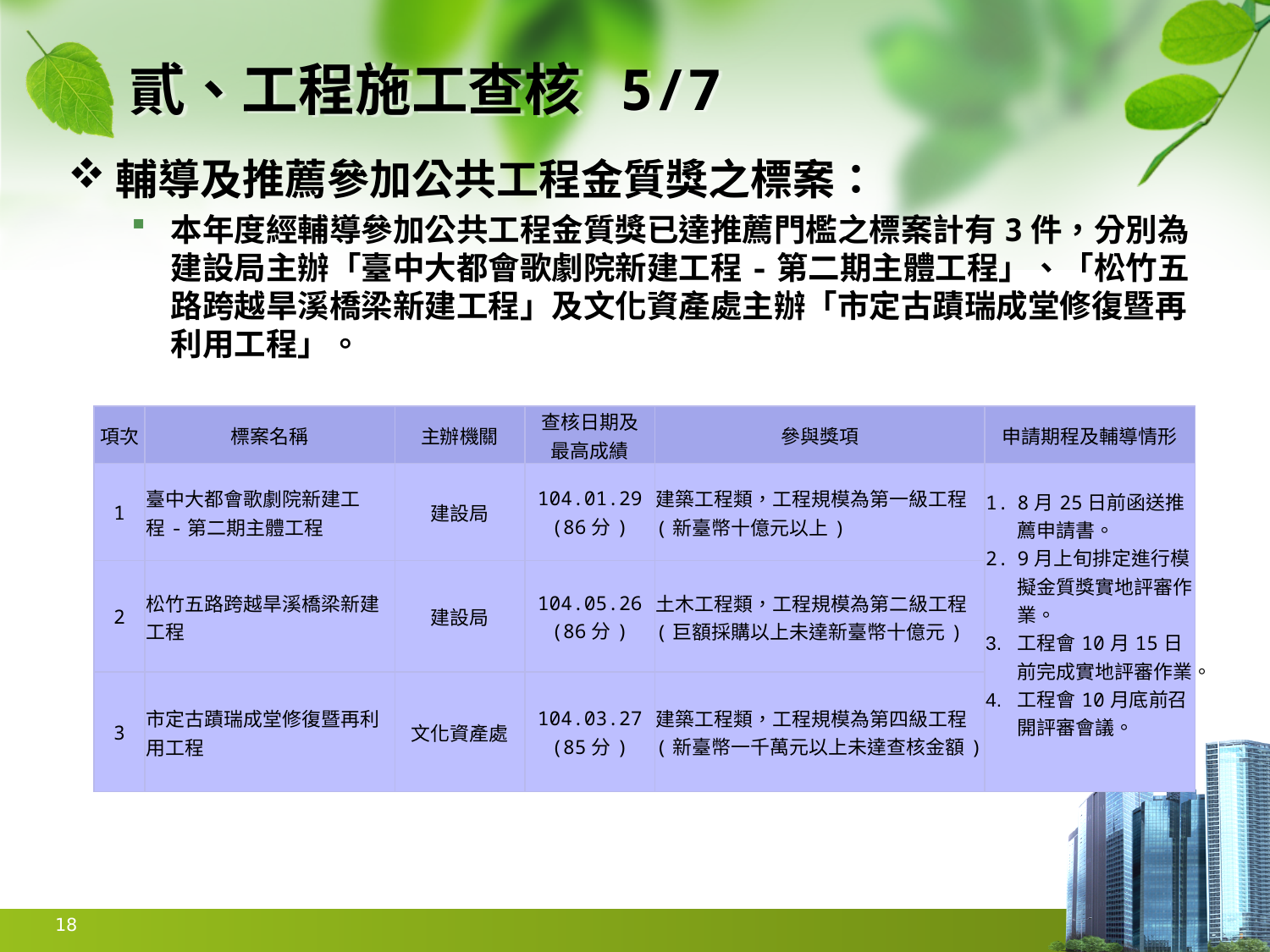

# 貳、工程施工查核  5/7
輔導及推薦參加公共工程金質獎之標案：
本年度經輔導參加公共工程金質獎已達推薦門檻之標案計有3件，分別為建設局主辦「臺中大都會歌劇院新建工程-第二期主體工程」、「松竹五路跨越旱溪橋梁新建工程」及文化資產處主辦「市定古蹟瑞成堂修復暨再利用工程」。

| 項次 | 標案名稱 | 主辦機關 | 查核日期及 最高成績 | 參與獎項 | 申請期程及輔導情形 |
| --- | --- | --- | --- | --- | --- |
| 1 | 臺中大都會歌劇院新建工程-第二期主體工程 | 建設局 | 104.01.29 (86分) | 建築工程類，工程規模為第一級工程(新臺幣十億元以上) | 8月25日前函送推薦申請書。 9月上旬排定進行模擬金質獎實地評審作業。 工程會10月15日前完成實地評審作業。 工程會10月底前召開評審會議。 |
| 2 | 松竹五路跨越旱溪橋梁新建工程 | 建設局 | 104.05.26 (86分) | 土木工程類，工程規模為第二級工程(巨額採購以上未達新臺幣十億元) |  |
| 3 | 市定古蹟瑞成堂修復暨再利用工程 | 文化資產處 | 104.03.27 (85分) | 建築工程類，工程規模為第四級工程(新臺幣一千萬元以上未達查核金額) |  |
18